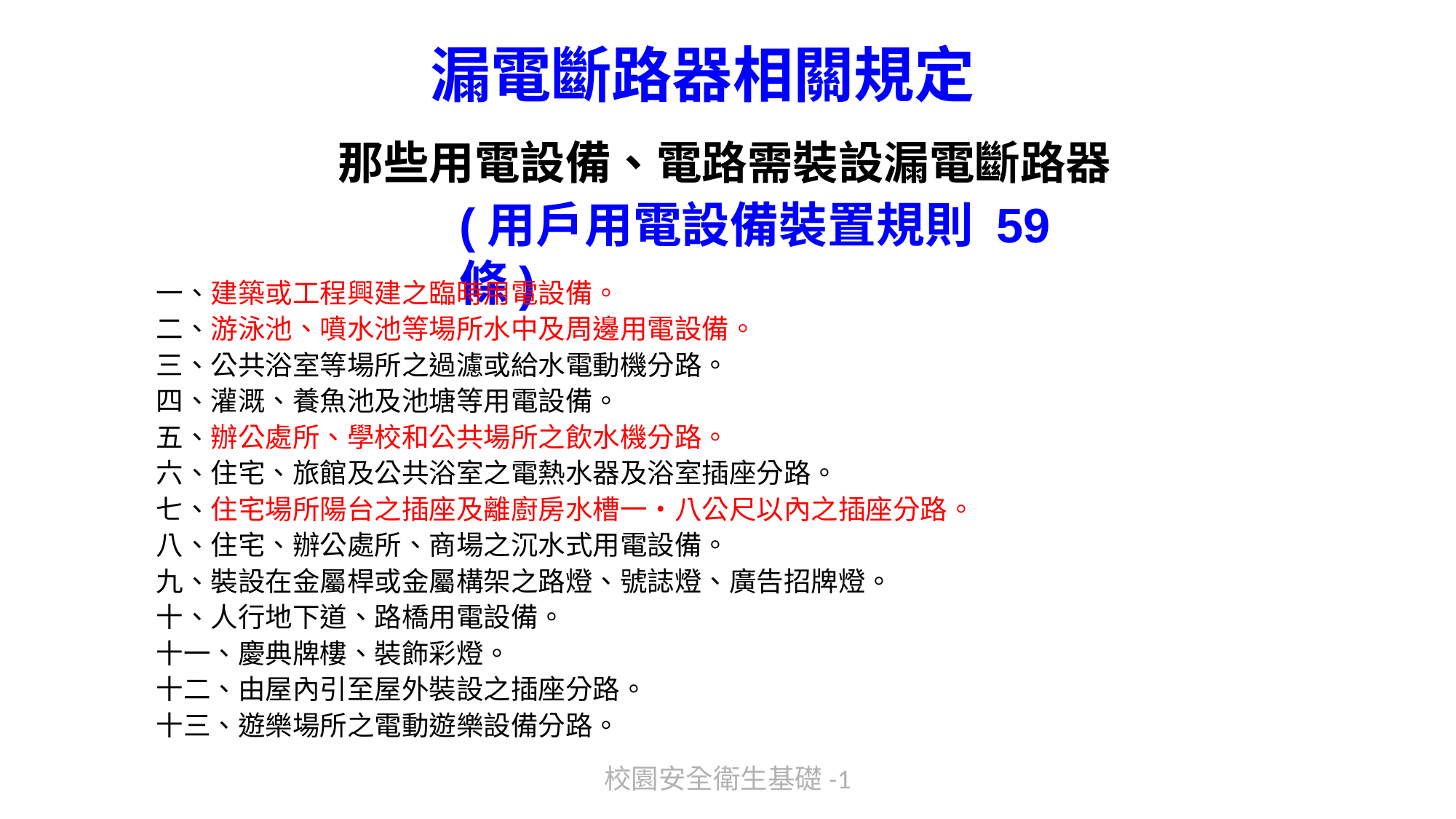

# 漏電斷路器相關規定
那些用電設備、電路需裝設漏電斷路器
(用戶用電設備裝置規則 59條)
一、建築或工程興建之臨時用電設備。
二、游泳池、噴水池等場所水中及周邊用電設備。
三、公共浴室等場所之過濾或給水電動機分路。
四、灌溉、養魚池及池塘等用電設備。
五、辦公處所、學校和公共場所之飲水機分路。
六、住宅、旅館及公共浴室之電熱水器及浴室插座分路。
七、住宅場所陽台之插座及離廚房水槽一•八公尺以內之插座分路。
八、住宅、辦公處所、商場之沉水式用電設備。
九、裝設在金屬桿或金屬構架之路燈、號誌燈、廣告招牌燈。
十、人行地下道、路橋用電設備。
十一、慶典牌樓、裝飾彩燈。
十二、由屋內引至屋外裝設之插座分路。
十三、遊樂場所之電動遊樂設備分路。
校園安全衛生基礎-1
232